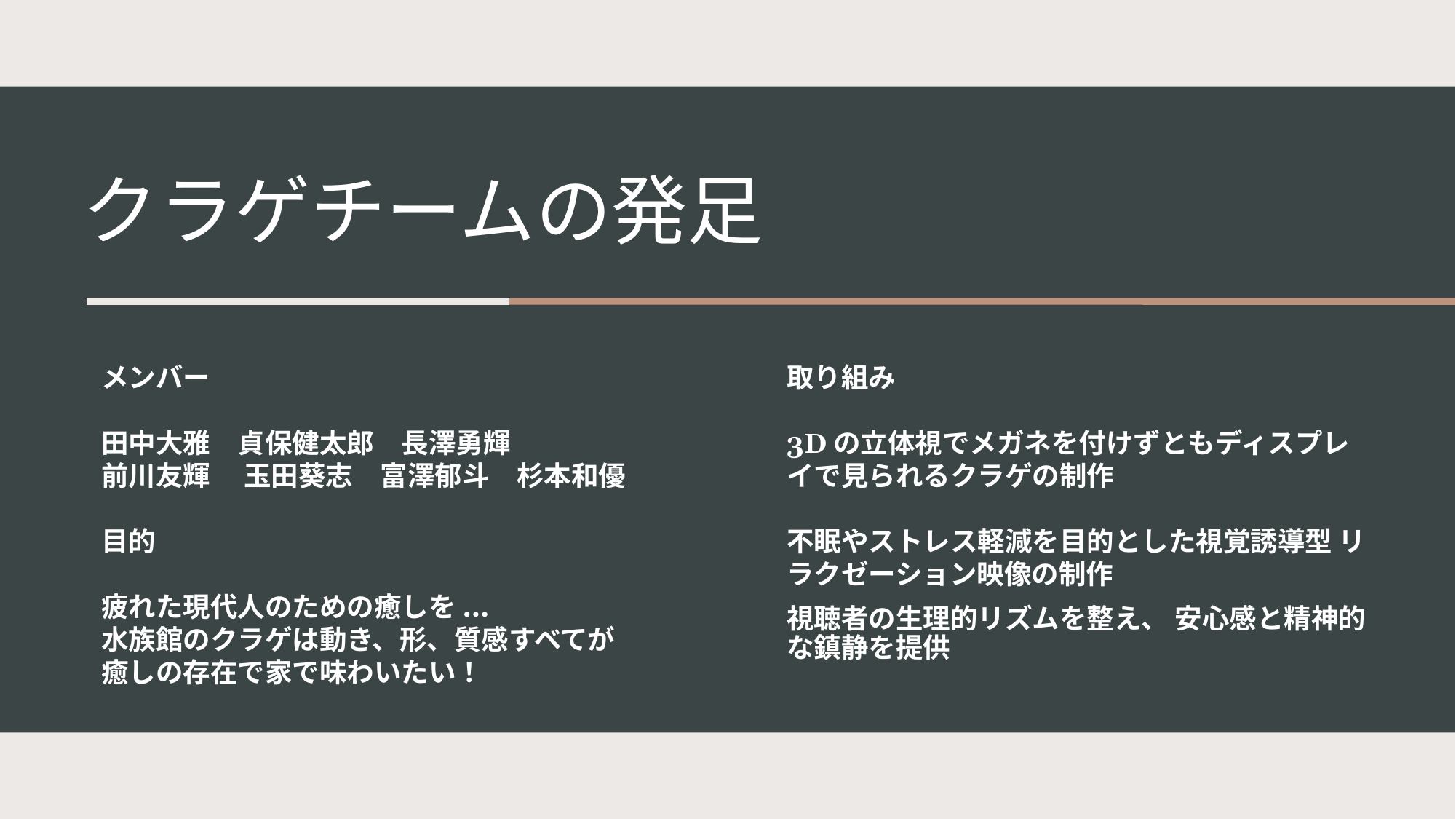

# クラゲチームの発足
メンバー

田中大雅　貞保健太郎　長澤勇輝
前川友輝 　玉田葵志　富澤郁斗　杉本和優

目的

疲れた現代人のための癒しを...
水族館のクラゲは動き、形、質感すべてが
癒しの存在で家で味わいたい！

取り組み

3Dの立体視でメガネを付けずともディスプレイで見られるクラゲの制作

不眠やストレス軽減を目的とした視覚誘導型 リラクゼーション映像の制作
視聴者の生理的リズムを整え、 安心感と精神的な鎮静を提供